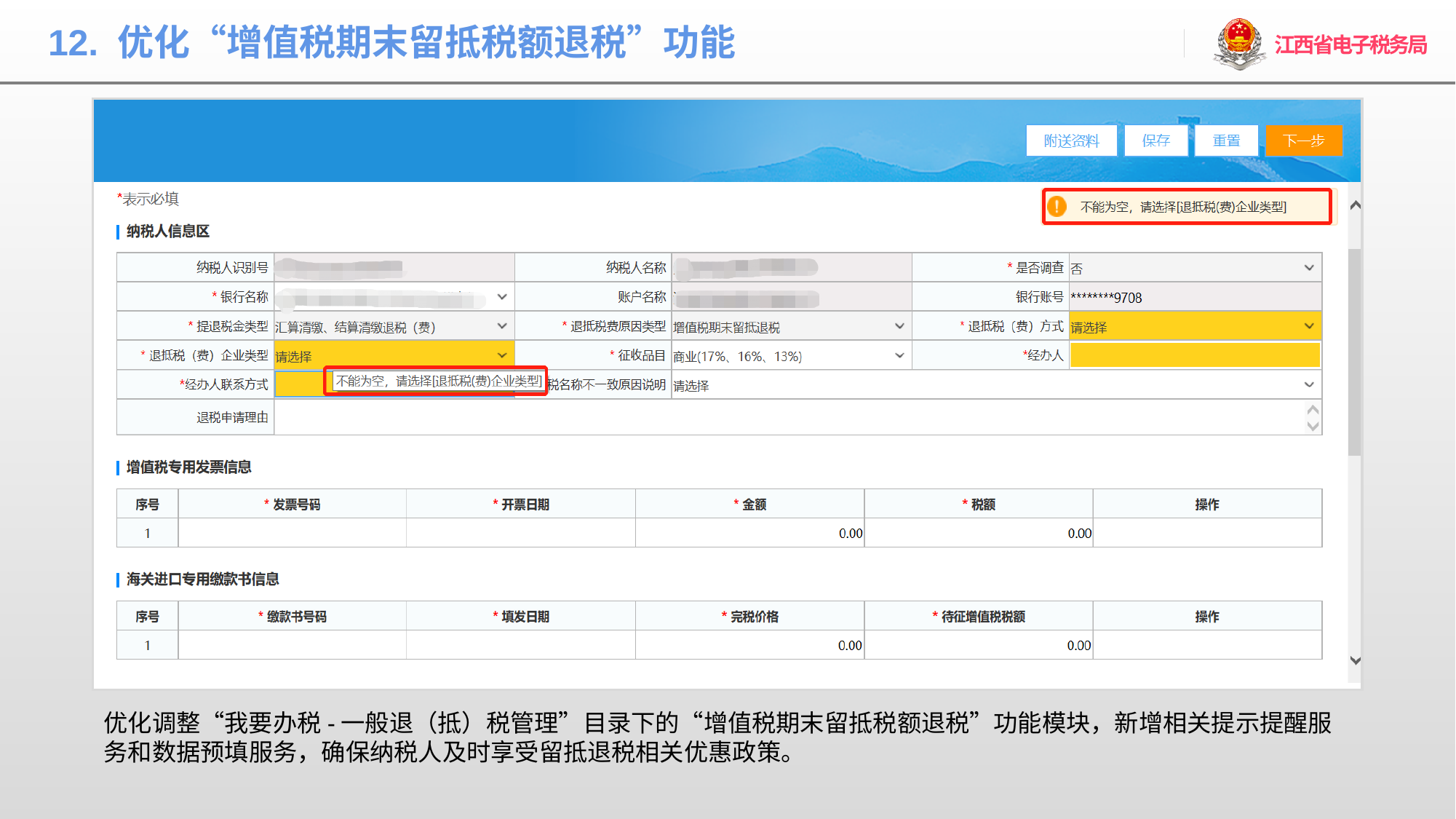

12. 优化“增值税期末留抵税额退税”功能

优化调整“我要办税-一般退（抵）税管理”目录下的“增值税期末留抵税额退税”功能模块，新增相关提示提醒服务和数据预填服务，确保纳税人及时享受留抵退税相关优惠政策。